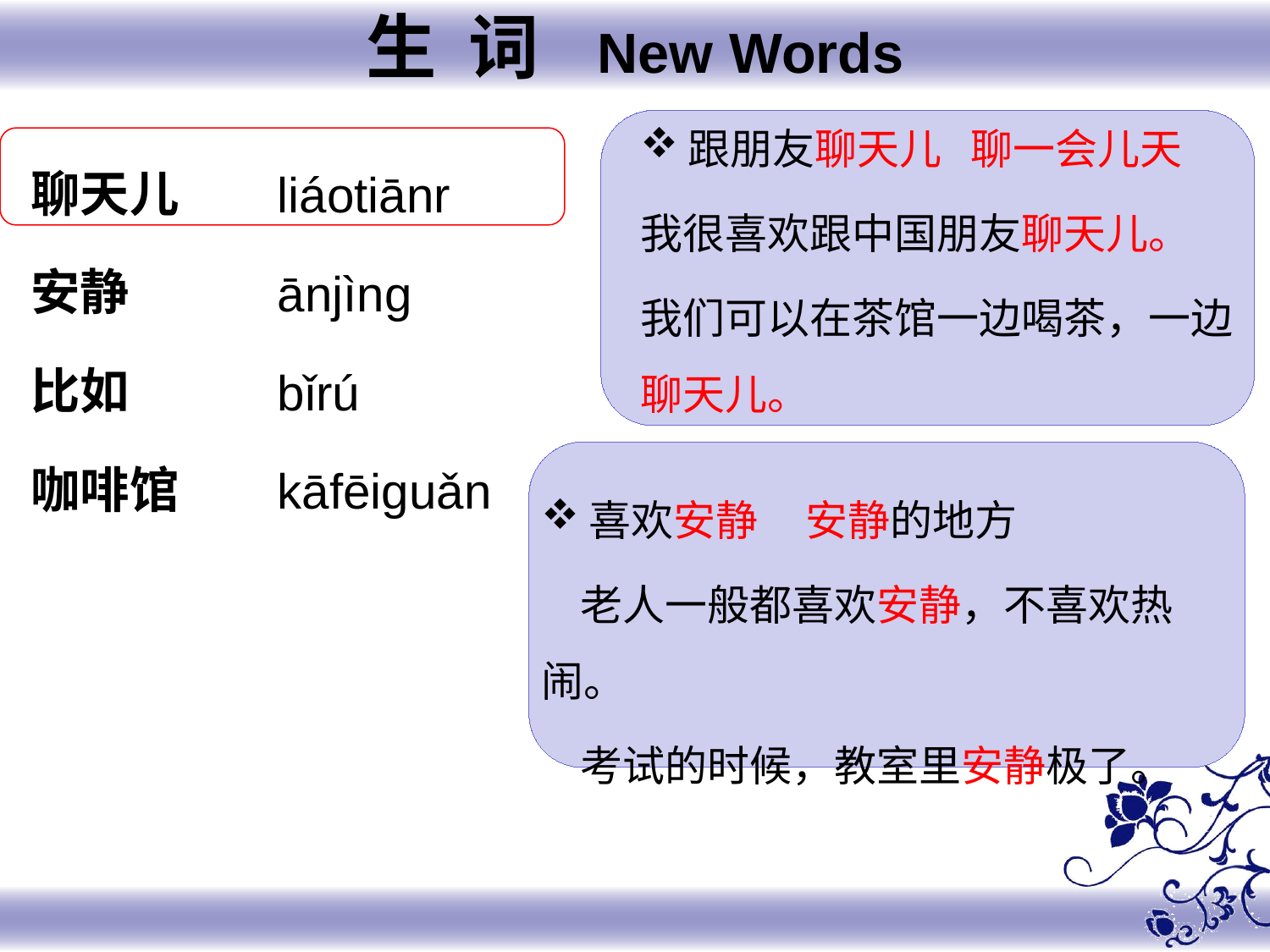

生  词   New Words
跟朋友聊天儿   聊一会儿天
我很喜欢跟中国朋友聊天儿。
我们可以在茶馆一边喝茶，一边聊天儿。

聊天儿
安静
比如
咖啡馆

liáotiānr
ānjìng
bǐrú
kāfēiguǎn

喜欢安静     安静的地方
   老人一般都喜欢安静，不喜欢热闹。
   考试的时候，教室里安静极了。